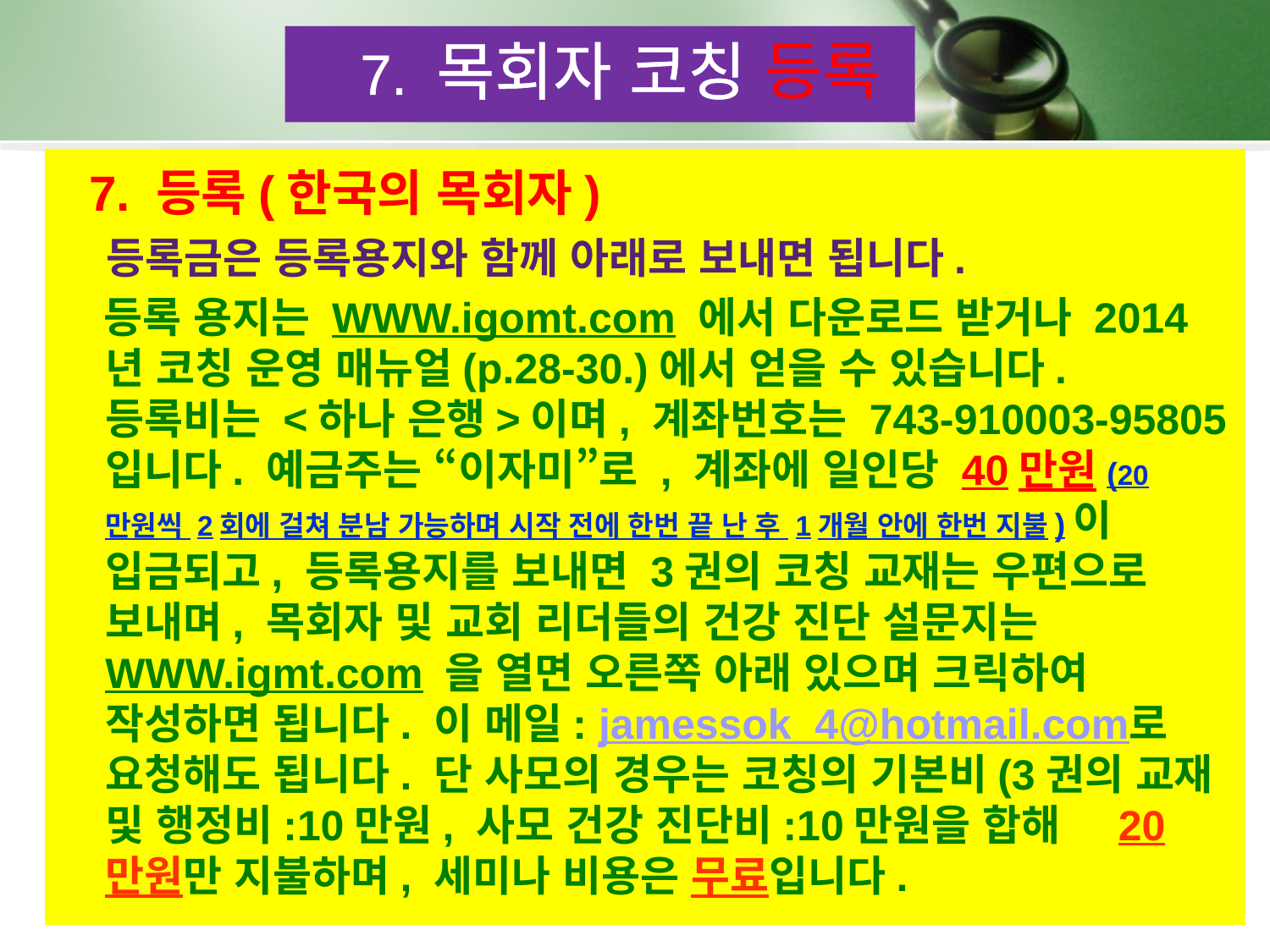

7. 목회자 코칭 등록
  7. 등록(한국의 목회자)
    등록금은 등록용지와 함께 아래로 보내면 됩니다.
   등록 용지는 WWW.igomt.com 에서 다운로드 받거나 2014년 코칭 운영 매뉴얼(p.28-30.)에서 얻을 수 있습니다. 등록비는 <하나 은행>이며, 계좌번호는 743-910003-95805입니다. 예금주는 “이자미”로 , 계좌에 일인당 40만원(20만원씩 2회에 걸쳐 분남 가능하며 시작 전에 한번 끝 난 후 1개월 안에 한번 지불)이 입금되고, 등록용지를 보내면 3권의 코칭 교재는 우편으로 보내며, 목회자 및 교회 리더들의 건강 진단 설문지는  WWW.igmt.com 을 열면 오른쪽 아래 있으며 크릭하여 작성하면 됩니다. 이 메일: jamessok_4@hotmail.com로 요청해도 됩니다. 단 사모의 경우는 코칭의 기본비(3권의 교재 및 행정비:10만원, 사모 건강 진단비:10만원을 합해    20만원만 지불하며, 세미나 비용은 무료입니다.